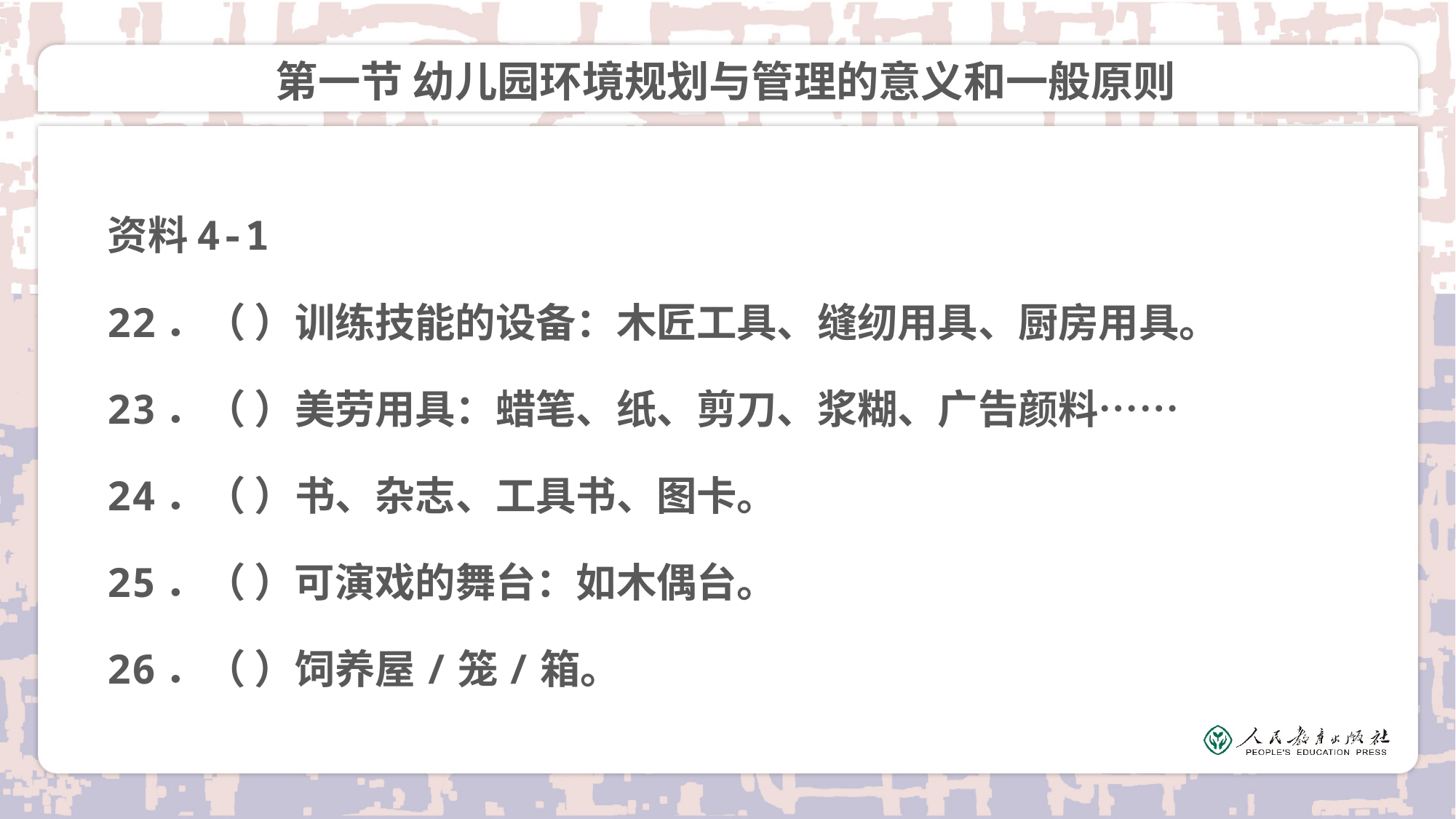

# 第一节 幼儿园环境规划与管理的意义和一般原则
资料4-1
22．（ ）训练技能的设备：木匠工具、缝纫用具、厨房用具。
23．（ ）美劳用具：蜡笔、纸、剪刀、浆糊、广告颜料……
24．（ ）书、杂志、工具书、图卡。
25．（ ）可演戏的舞台：如木偶台。
26．（ ）饲养屋/笼/箱。